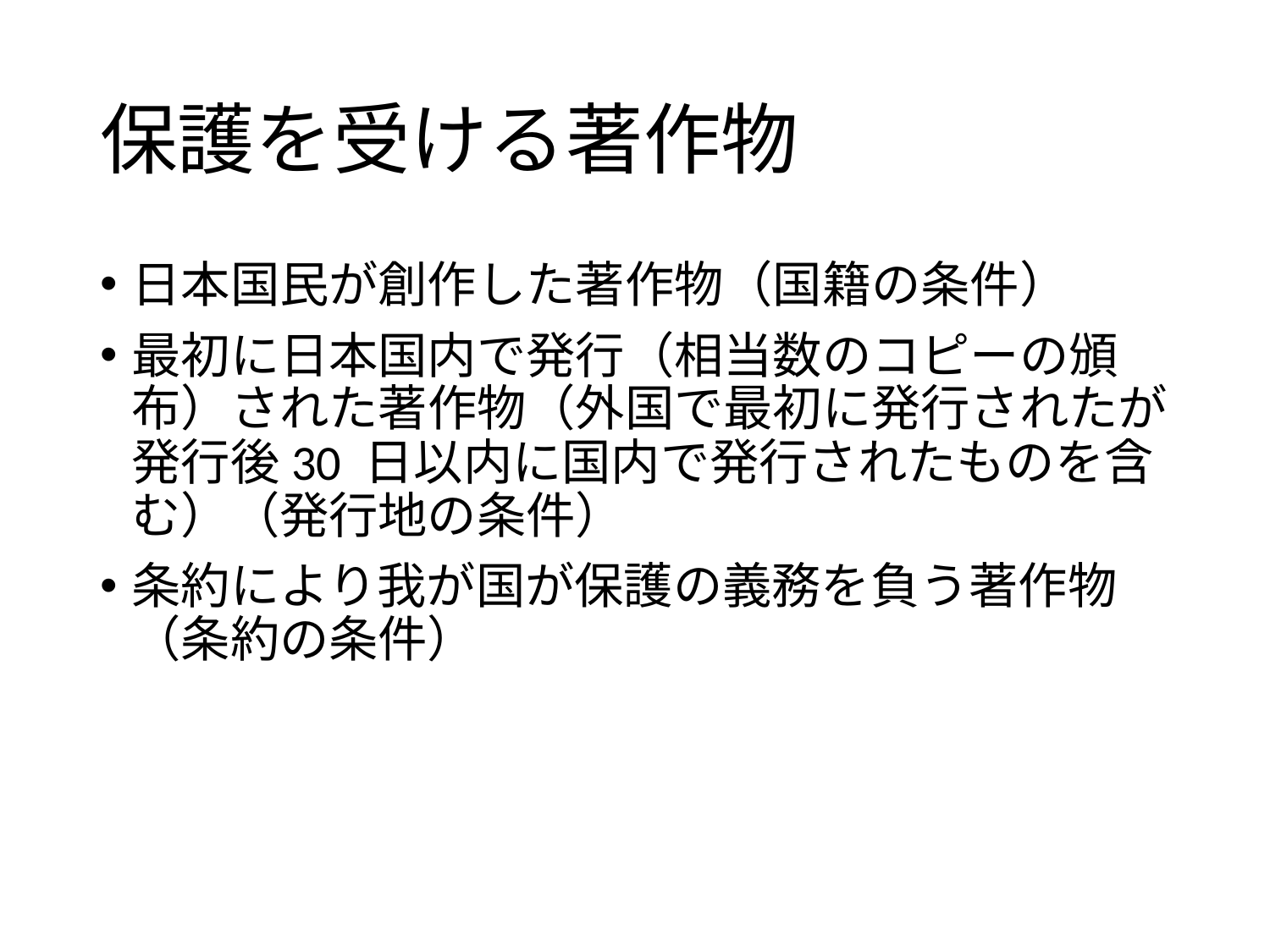

# 保護を受ける著作物
日本国民が創作した著作物（国籍の条件）
最初に日本国内で発行（相当数のコピーの頒布）された著作物（外国で最初に発行されたが発行後30 日以内に国内で発行されたものを含む）（発行地の条件）
条約により我が国が保護の義務を負う著作物（条約の条件）